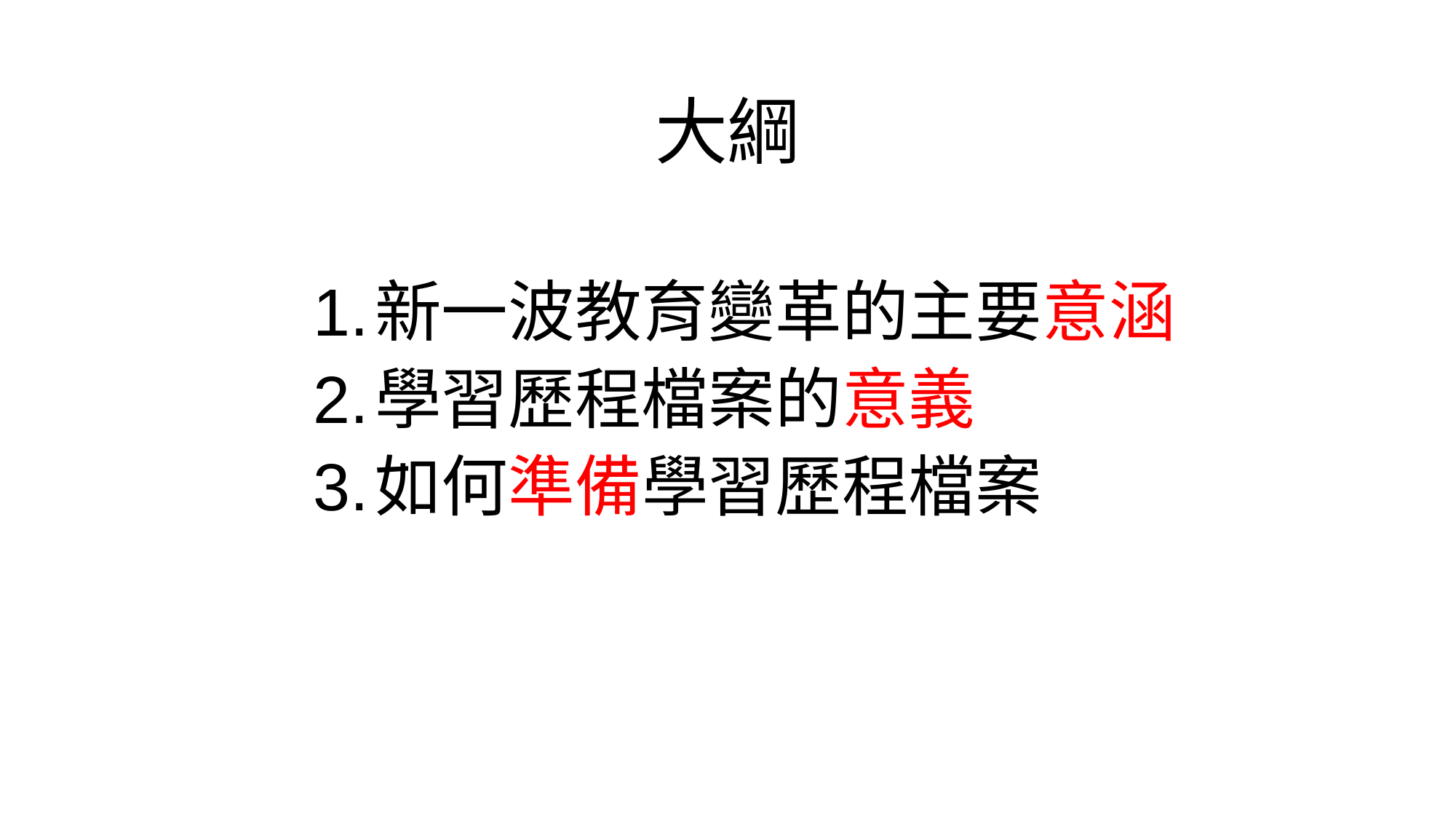

# 大綱
新一波教育變革的主要意涵
學習歷程檔案的意義
如何準備學習歷程檔案